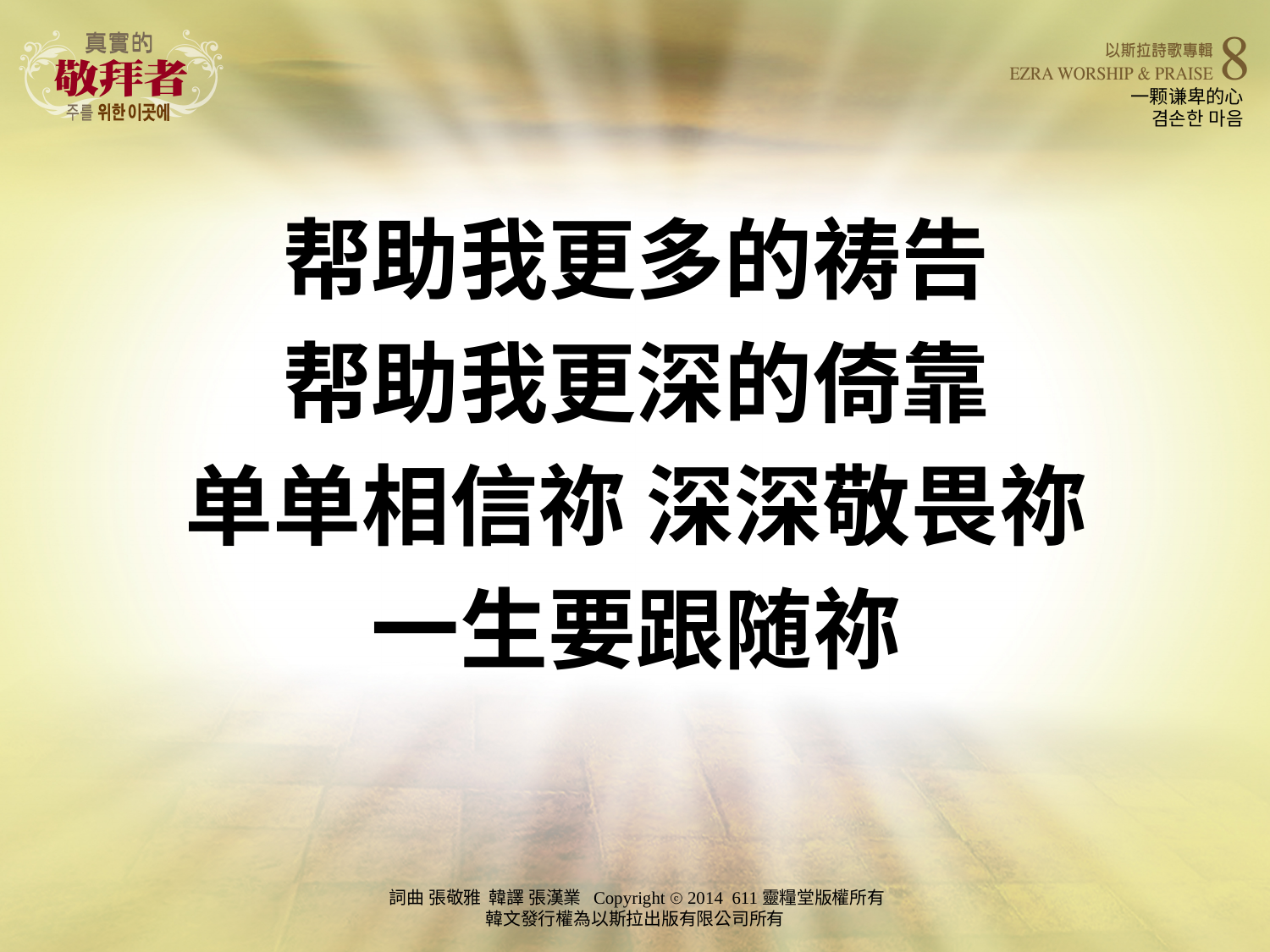

# 一颗谦卑的心 겸손한 마음
帮助我更多的祷告
帮助我更深的倚靠
单单相信祢 深深敬畏祢
一生要跟随祢

詞曲 張敬雅  韓譯 張漢業  Copyright ⓒ 2014  611靈糧堂版權所有
韓文發行權為以斯拉出版有限公司所有